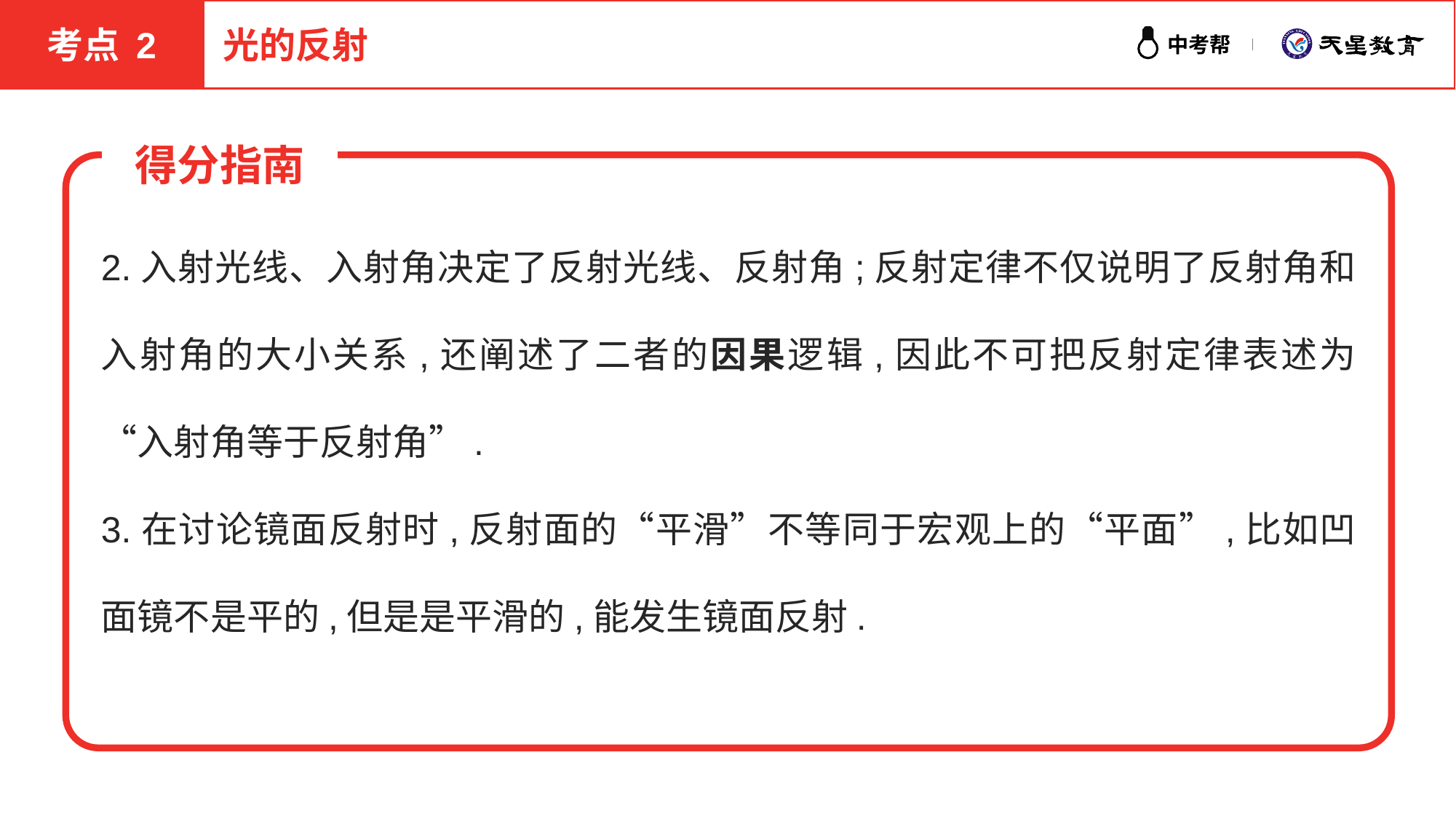

考点 2
光的反射
得分指南

2.入射光线、入射角决定了反射光线、反射角;反射定律不仅说明了反射角和入射角的大小关系,还阐述了二者的因果逻辑,因此不可把反射定律表述为“入射角等于反射角”.
3.在讨论镜面反射时,反射面的“平滑”不等同于宏观上的“平面”,比如凹面镜不是平的,但是是平滑的,能发生镜面反射.